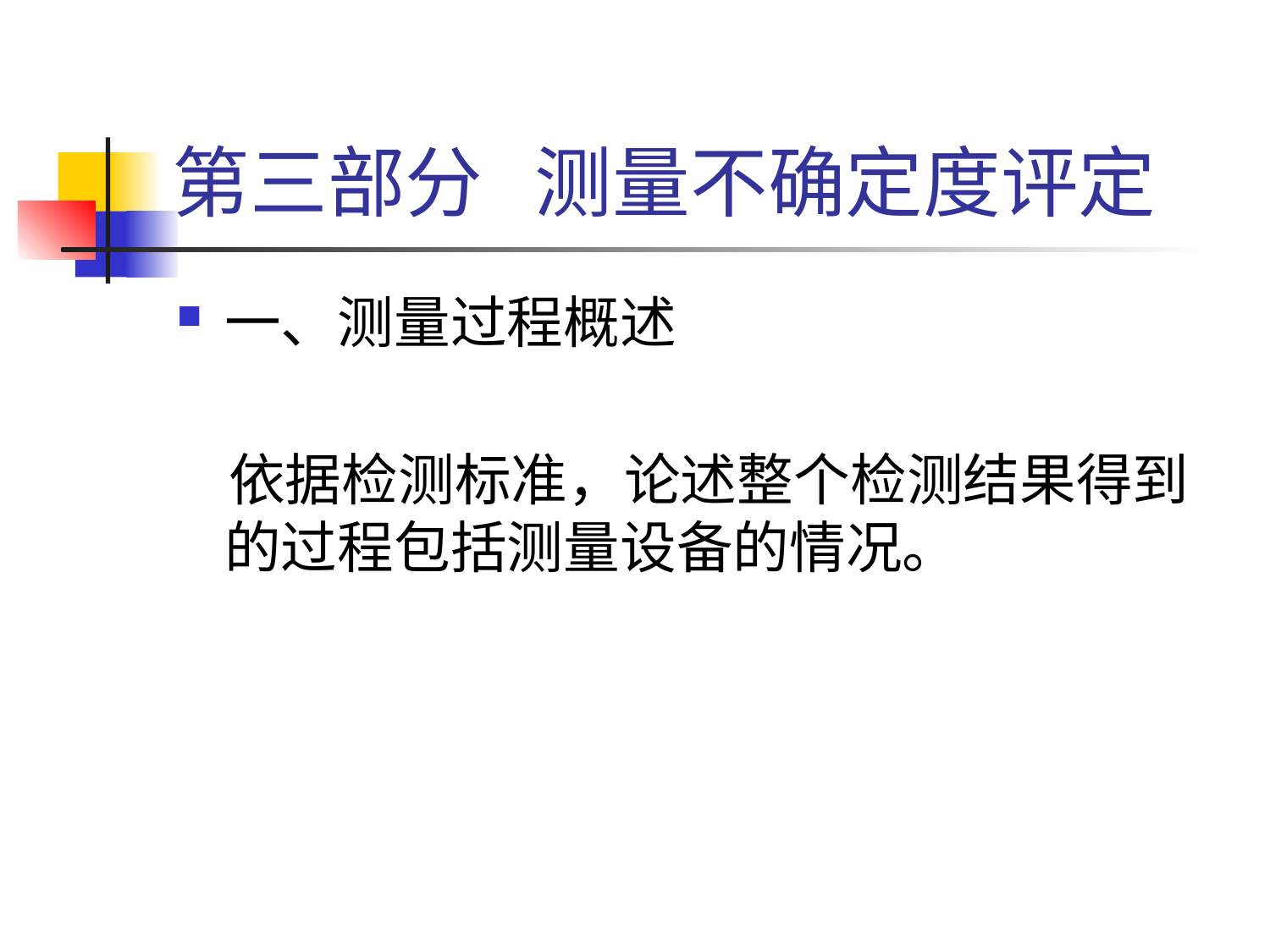

# 第三部分   测量不确定度评定
一、测量过程概述

   依据检测标准，论述整个检测结果得到的过程包括测量设备的情况。